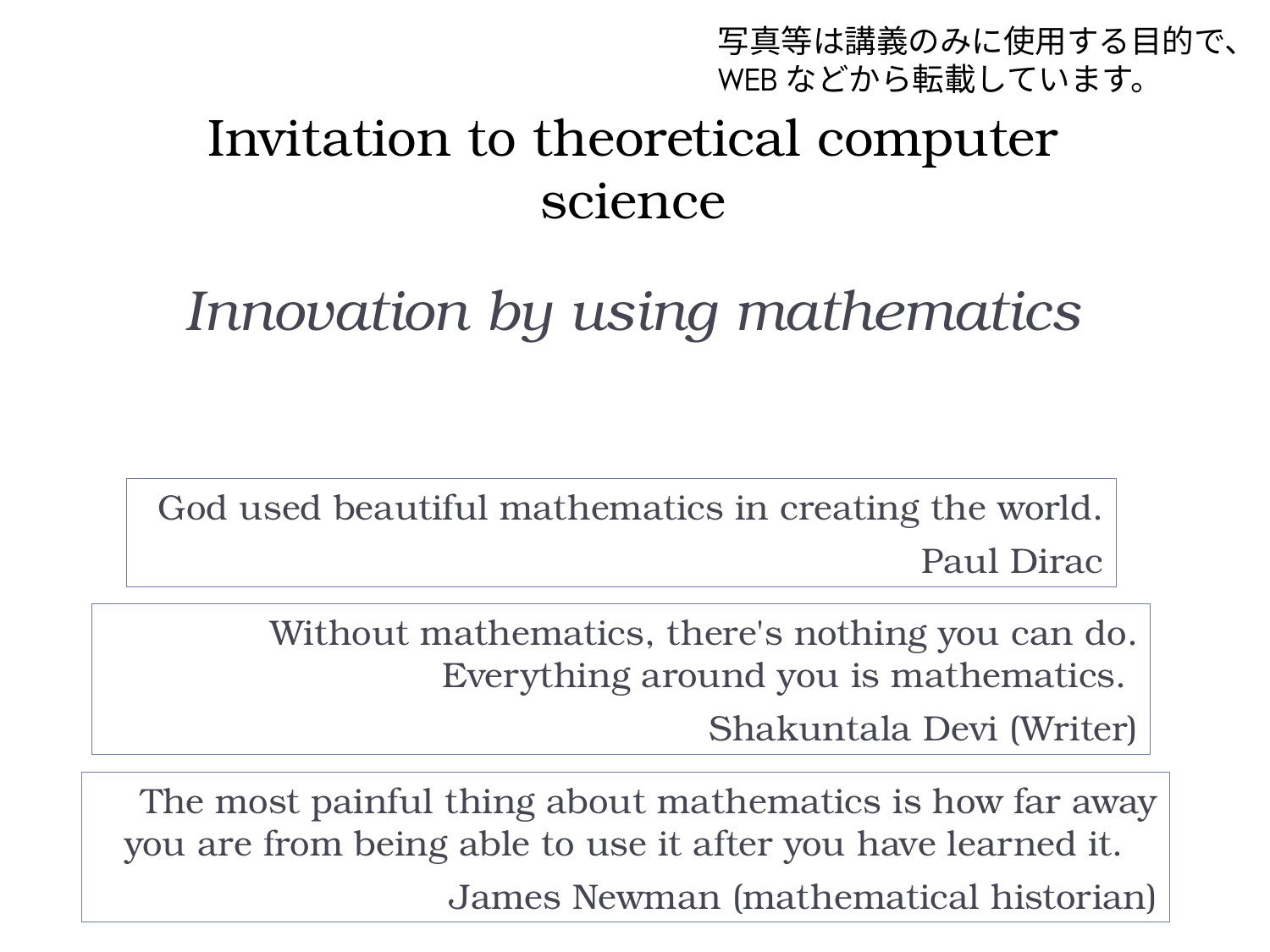

写真等は講義のみに使用する目的で、WEBなどから転載しています。
# Invitation to theoretical computer science
Innovation by using mathematics

God used beautiful mathematics in creating the world.
 Paul Dirac
Without mathematics, there's nothing you can do. Everything around you is mathematics.
Shakuntala Devi (Writer)
The most painful thing about mathematics is how far away you are from being able to use it after you have learned it.
　　　　　　　        James Newman (mathematical historian)